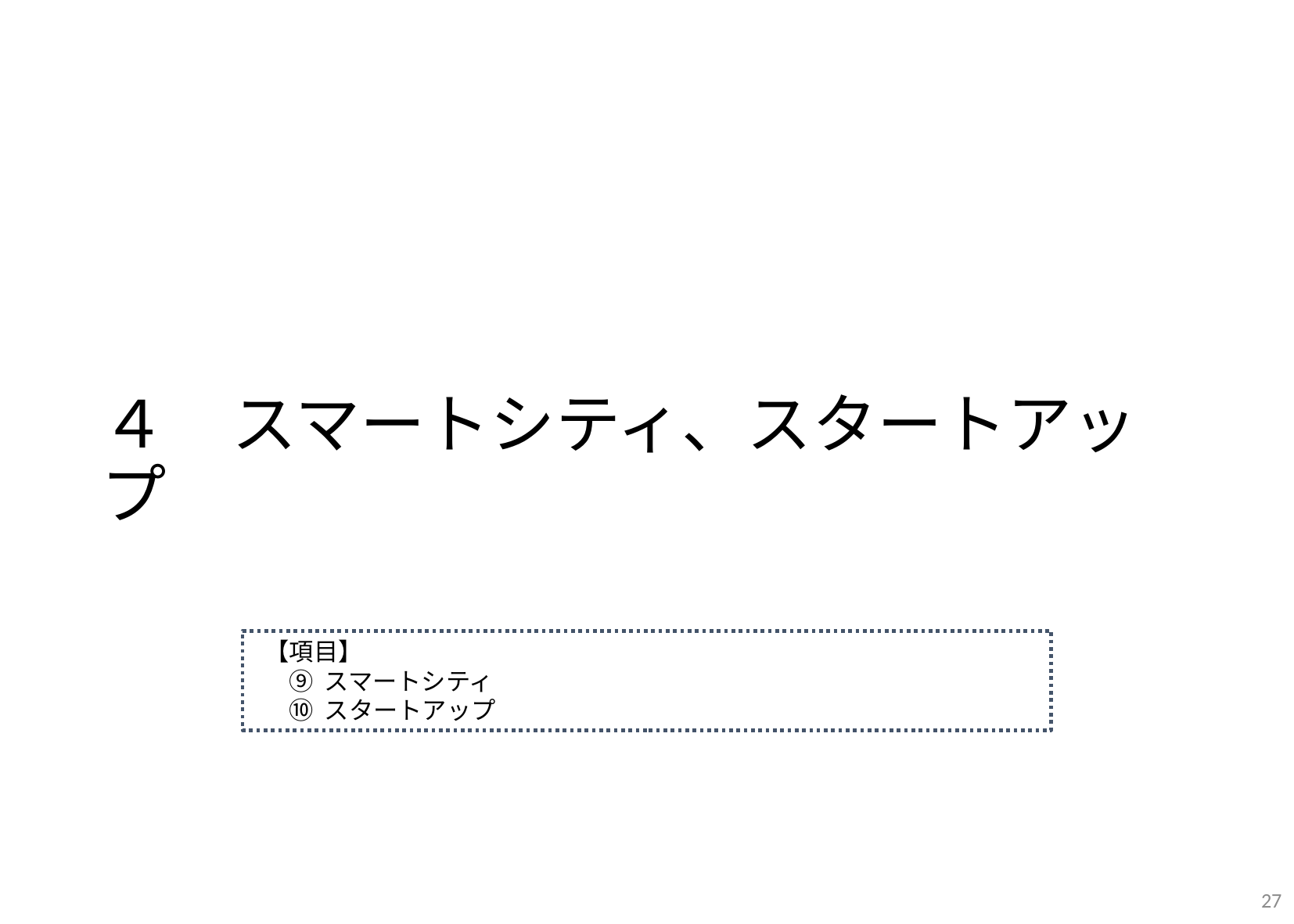

４　スマートシティ、スタートアップ
【項目】
⑨ スマートシティ
⑩ スタートアップ
27